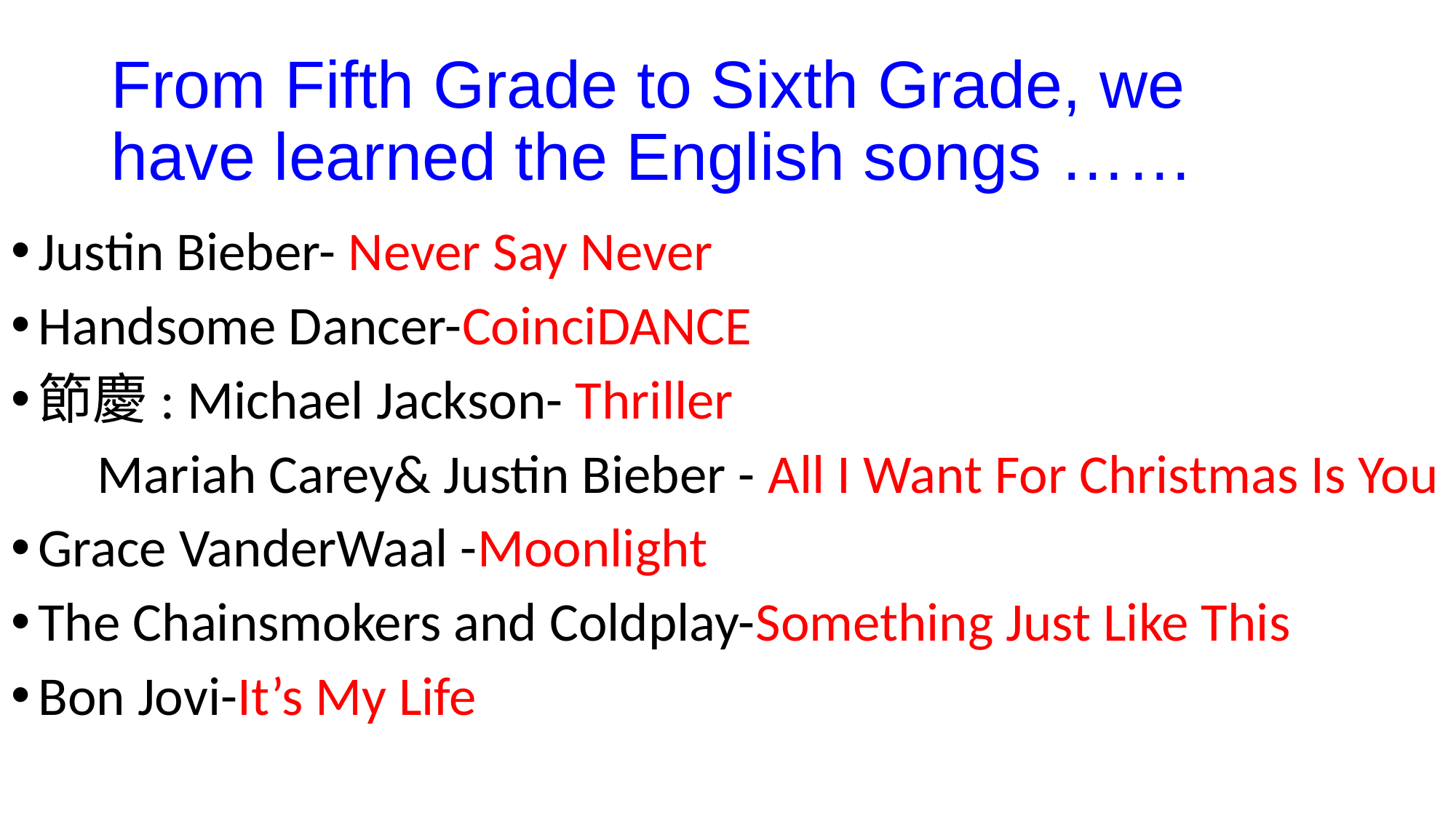

# From Fifth Grade to Sixth Grade, we have learned the English songs ……
Justin Bieber- Never Say Never
Handsome Dancer-CoinciDANCE
節慶: Michael Jackson- Thriller
       Mariah Carey& Justin Bieber - All I Want For Christmas Is You
Grace VanderWaal -Moonlight
The Chainsmokers and Coldplay-Something Just Like This
Bon Jovi-It’s My Life